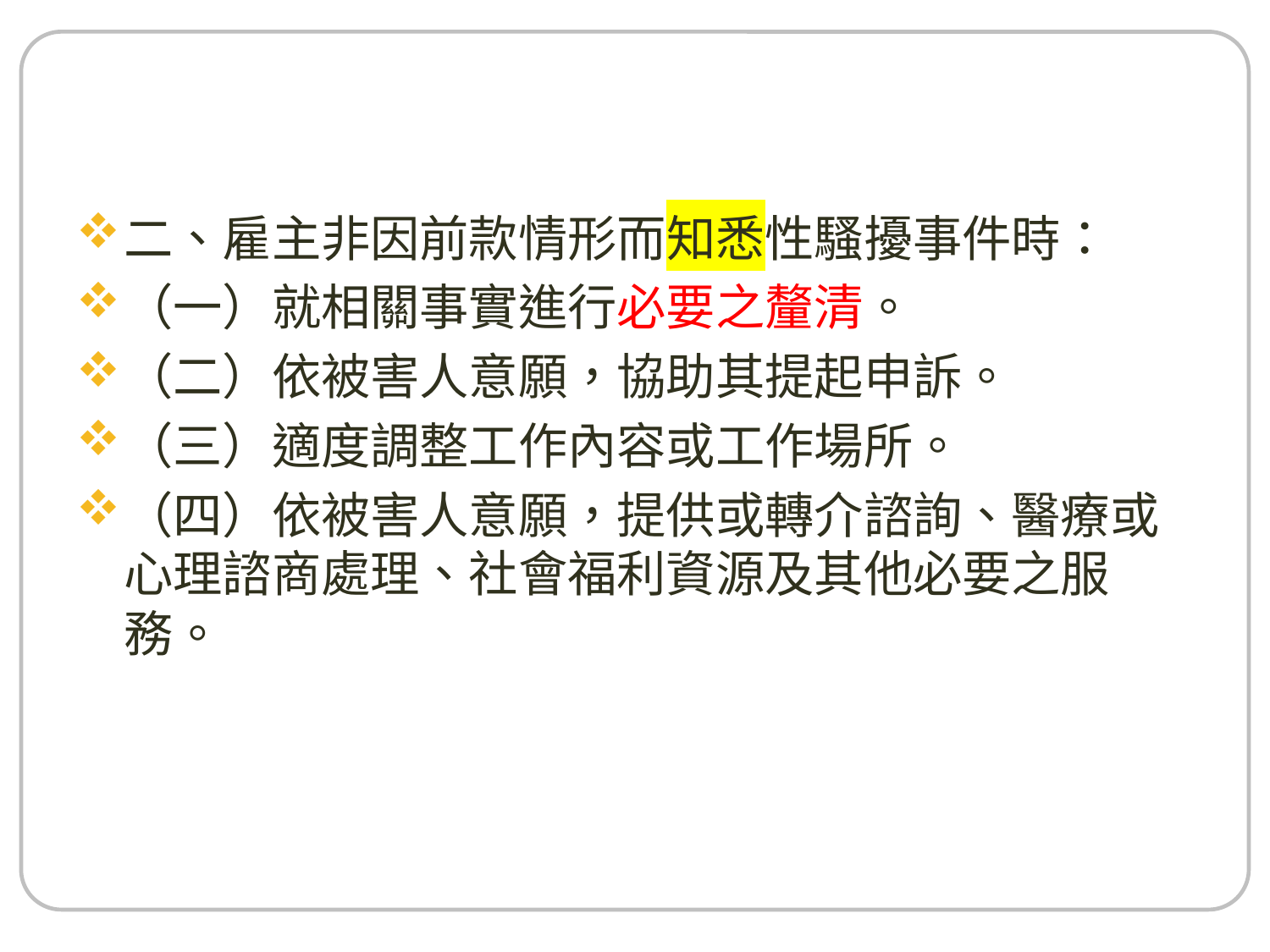

#
二、雇主非因前款情形而知悉性騷擾事件時：
（一）就相關事實進行必要之釐清。
（二）依被害人意願，協助其提起申訴。
（三）適度調整工作內容或工作場所。
（四）依被害人意願，提供或轉介諮詢、醫療或心理諮商處理、社會福利資源及其他必要之服務。